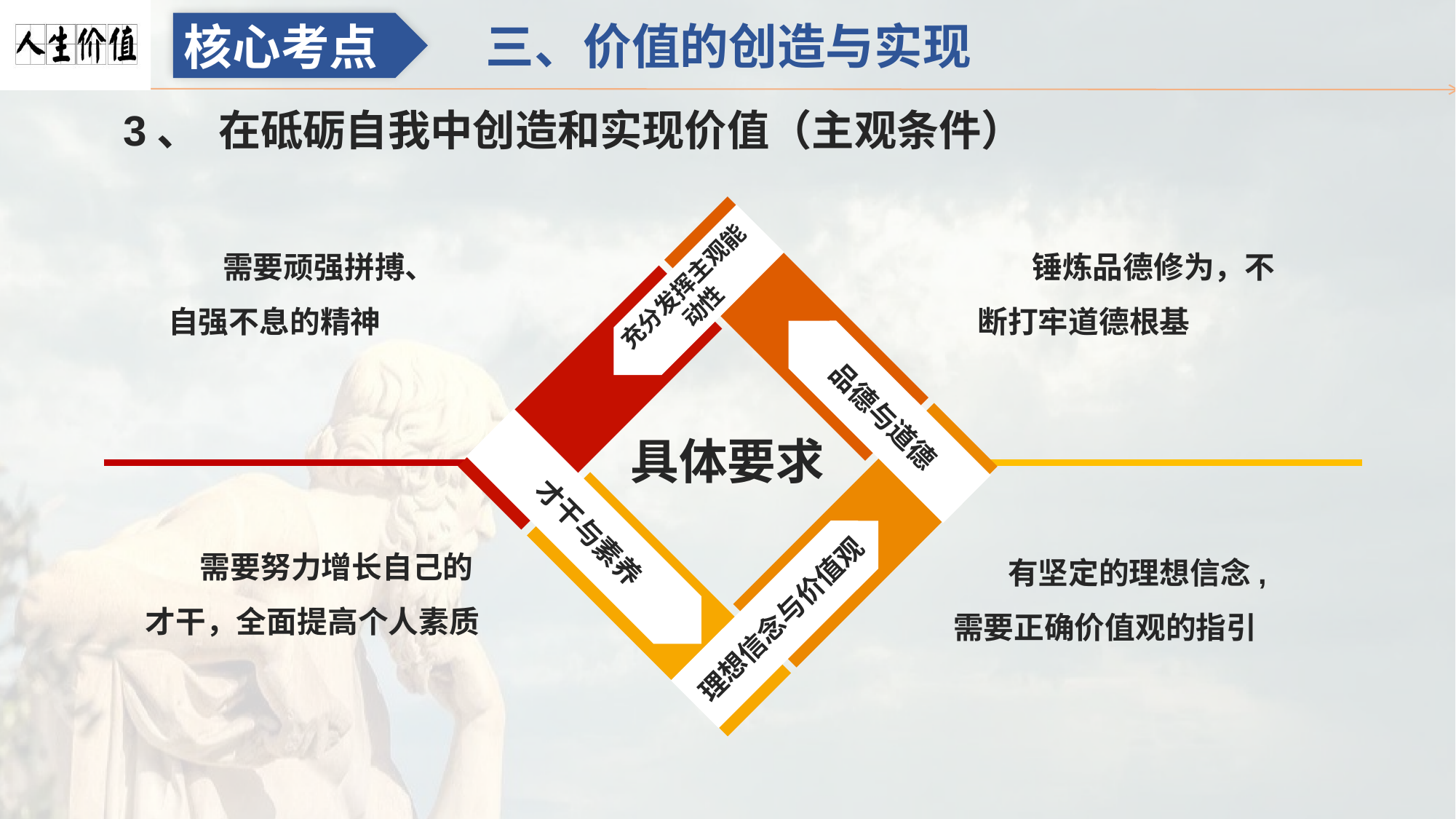

三、价值的创造与实现
核心考点
3、  在砥砺自我中创造和实现价值（主观条件）

锤炼品德修为，不断打牢道德根基
需要顽强拼搏、自强不息的精神
充分发挥主观能动性
品德与道德
具体要求
才干与素养
需要努力增长自己的才干，全面提高个人素质
有坚定的理想信念,需要正确价值观的指引
理想信念与价值观